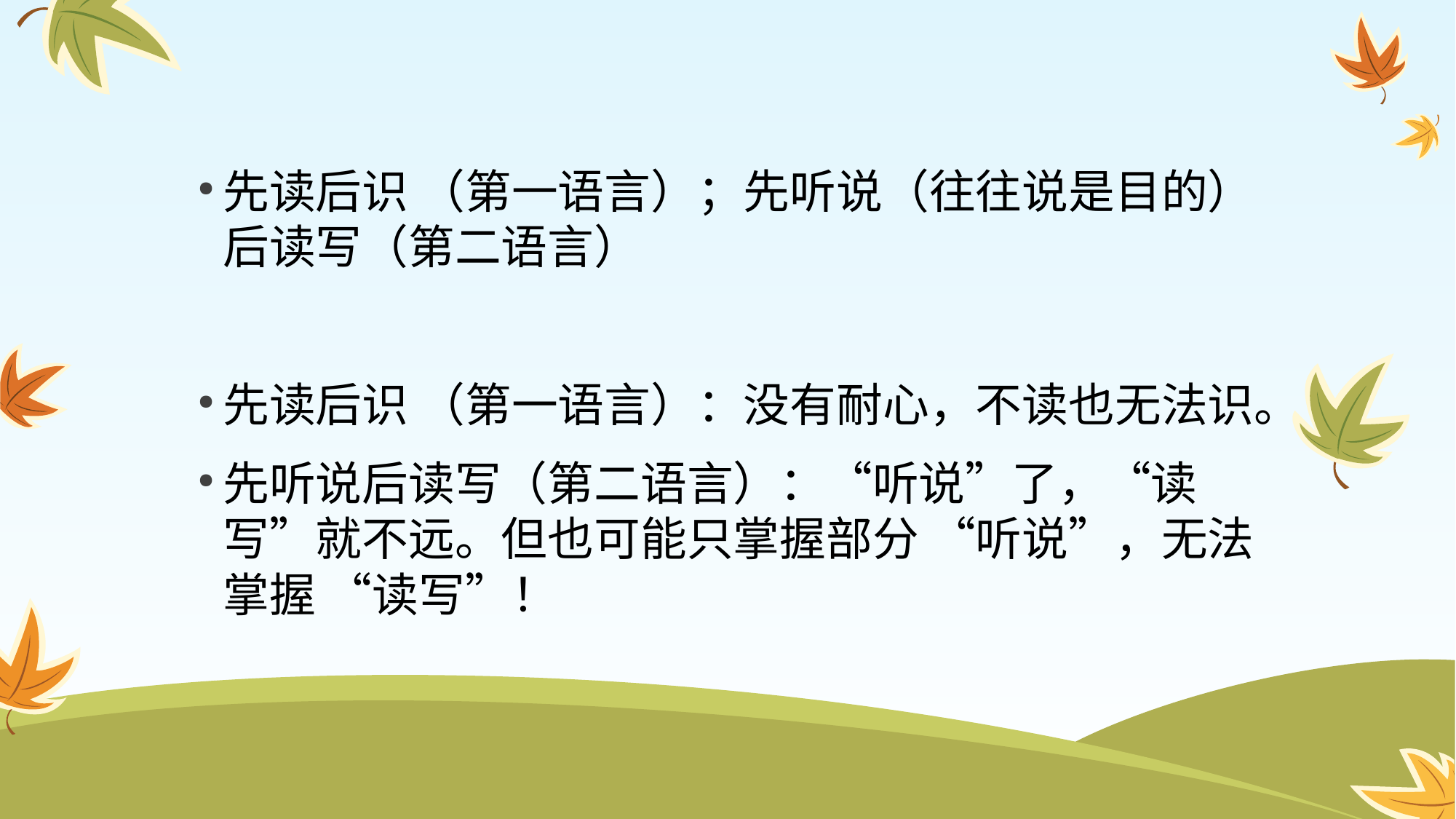

先读后识 （第一语言）；先听说（往往说是目的）后读写（第二语言）

先读后识 （第一语言）：没有耐心，不读也无法识。
先听说后读写（第二语言）：“听说”了，“读写”就不远。但也可能只掌握部分 “听说”，无法掌握 “读写”！